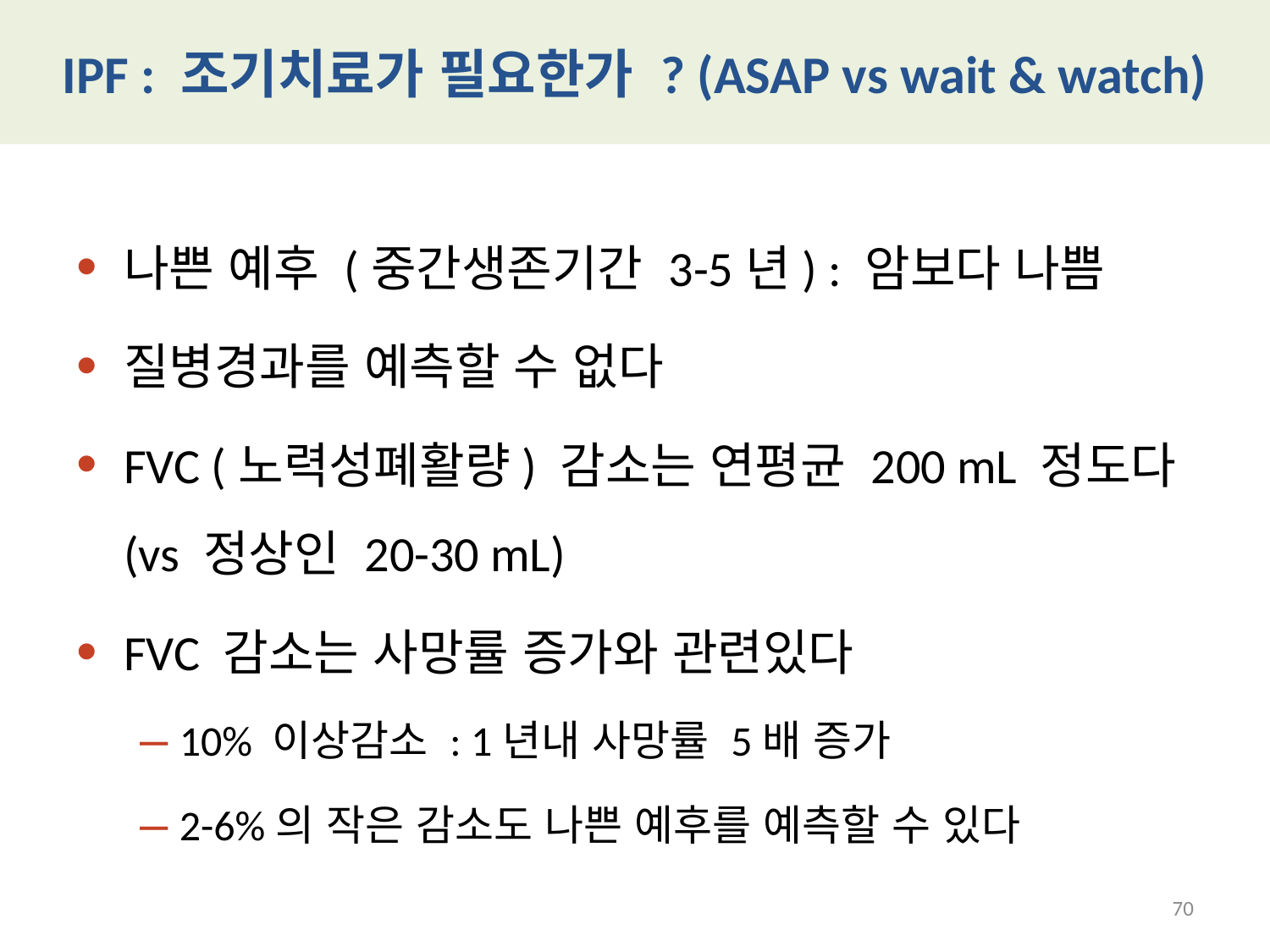

# IPF : 조기치료가 필요한가 ? (ASAP vs wait & watch)
나쁜 예후 (중간생존기간 3-5년) : 암보다 나쁨
질병경과를 예측할 수 없다
FVC (노력성폐활량) 감소는 연평균 200 mL 정도다 (vs 정상인 20-30 mL)
FVC 감소는 사망률 증가와 관련있다
10% 이상감소 : 1년내 사망률 5배 증가
2-6%의 작은 감소도 나쁜 예후를 예측할 수 있다

70